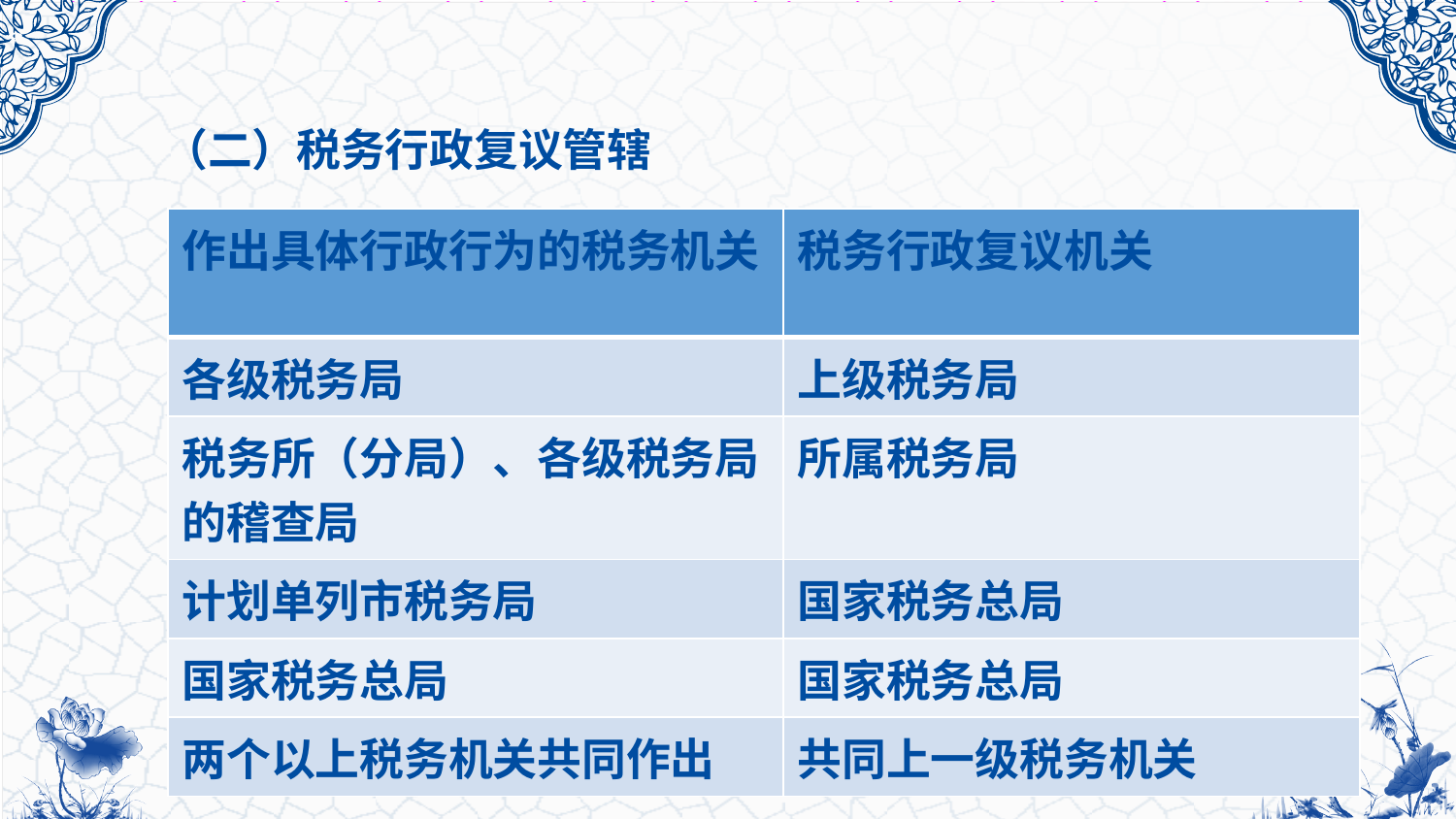

（二）税务行政复议管辖
| 作出具体行政行为的税务机关 | 税务行政复议机关 |
| --- | --- |
| 各级税务局 | 上级税务局 |
| 税务所（分局）、各级税务局的稽查局 | 所属税务局 |
| 计划单列市税务局 | 国家税务总局 |
| 国家税务总局 | 国家税务总局 |
| 两个以上税务机关共同作出 | 共同上一级税务机关 |